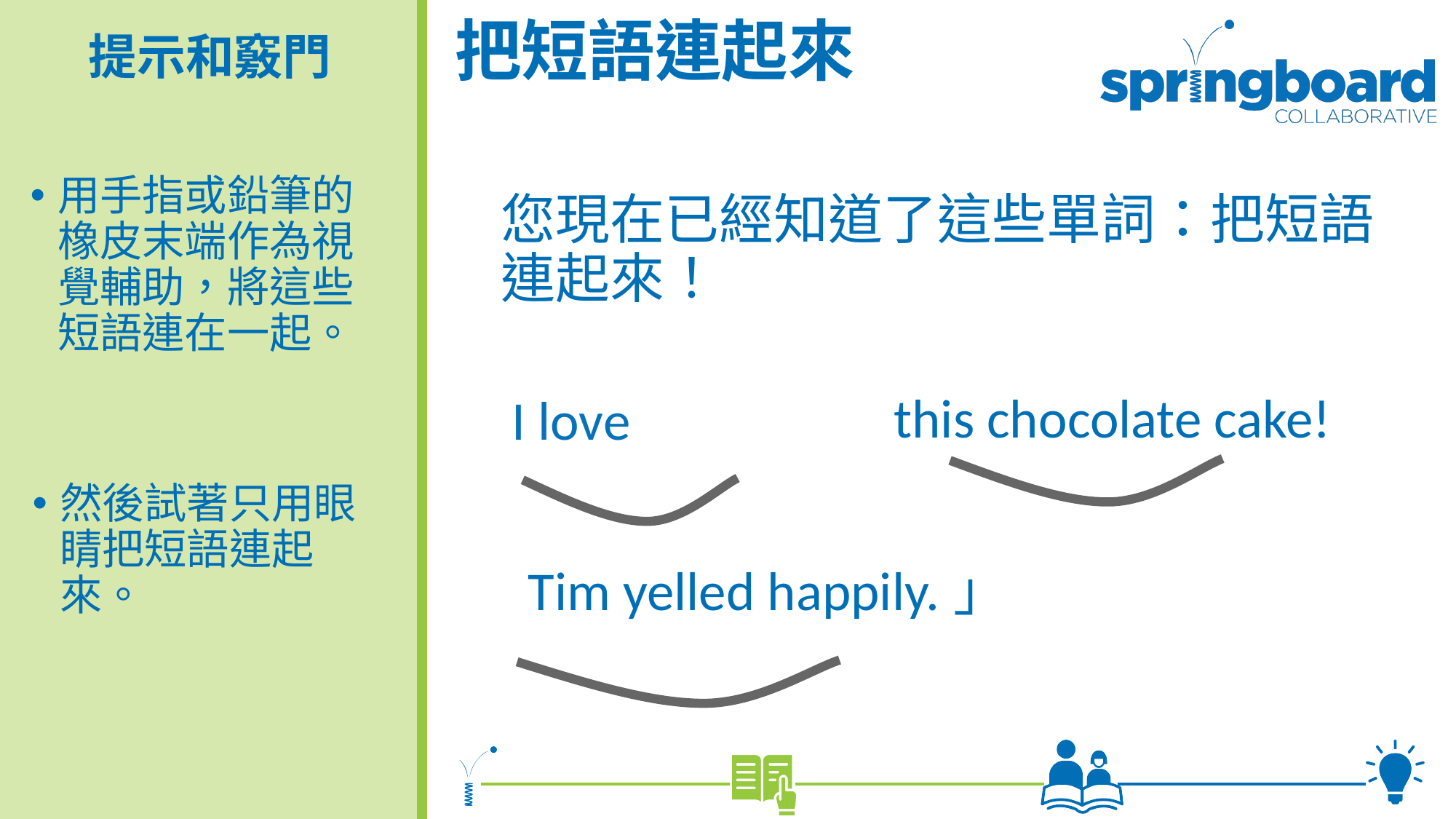

# 把短語連起來
提示和竅門
用手指或鉛筆的橡皮末端作為視覺輔助，將這些短語連在一起。

您現在已經知道了這些單詞：把短語連起來！

this chocolate cake!
I love

然後試著只用眼睛把短語連起來。

Tim yelled happily.」